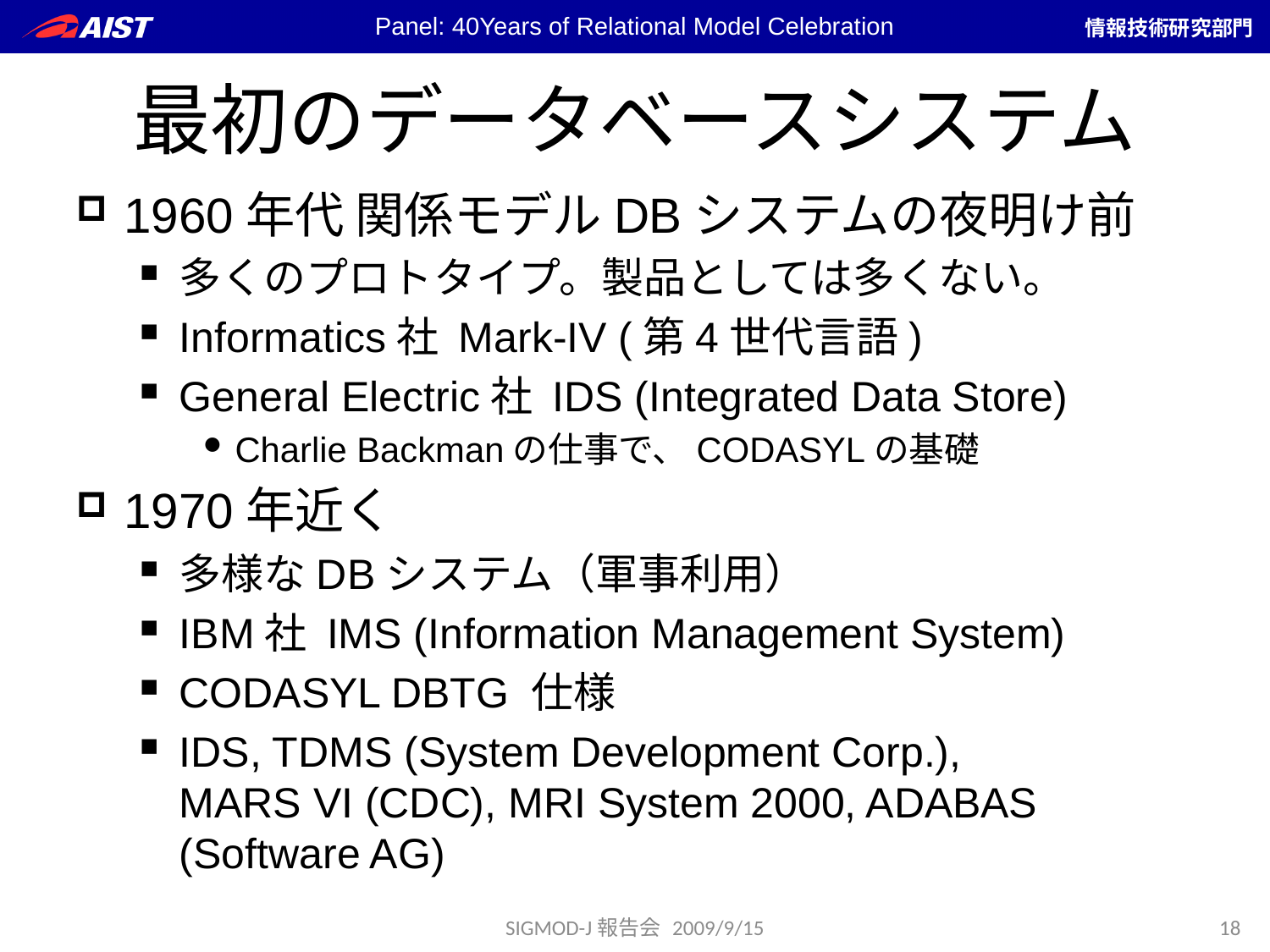

Panel: 40Years of Relational Model Celebration
# 最初のデータベースシステム
1960年代 関係モデルDBシステムの夜明け前
多くのプロトタイプ。製品としては多くない。
Informatics社 Mark-IV (第4世代言語)
General Electric社 IDS (Integrated Data Store)
Charlie Backmanの仕事で、CODASYLの基礎
1970年近く
多様なDBシステム（軍事利用）
IBM社 IMS (Information Management System)
CODASYL DBTG 仕様
IDS, TDMS (System Development Corp.),
MARS VI (CDC), MRI System 2000, ADABAS (Software AG)
SIGMOD-J報告会 2009/9/15
18